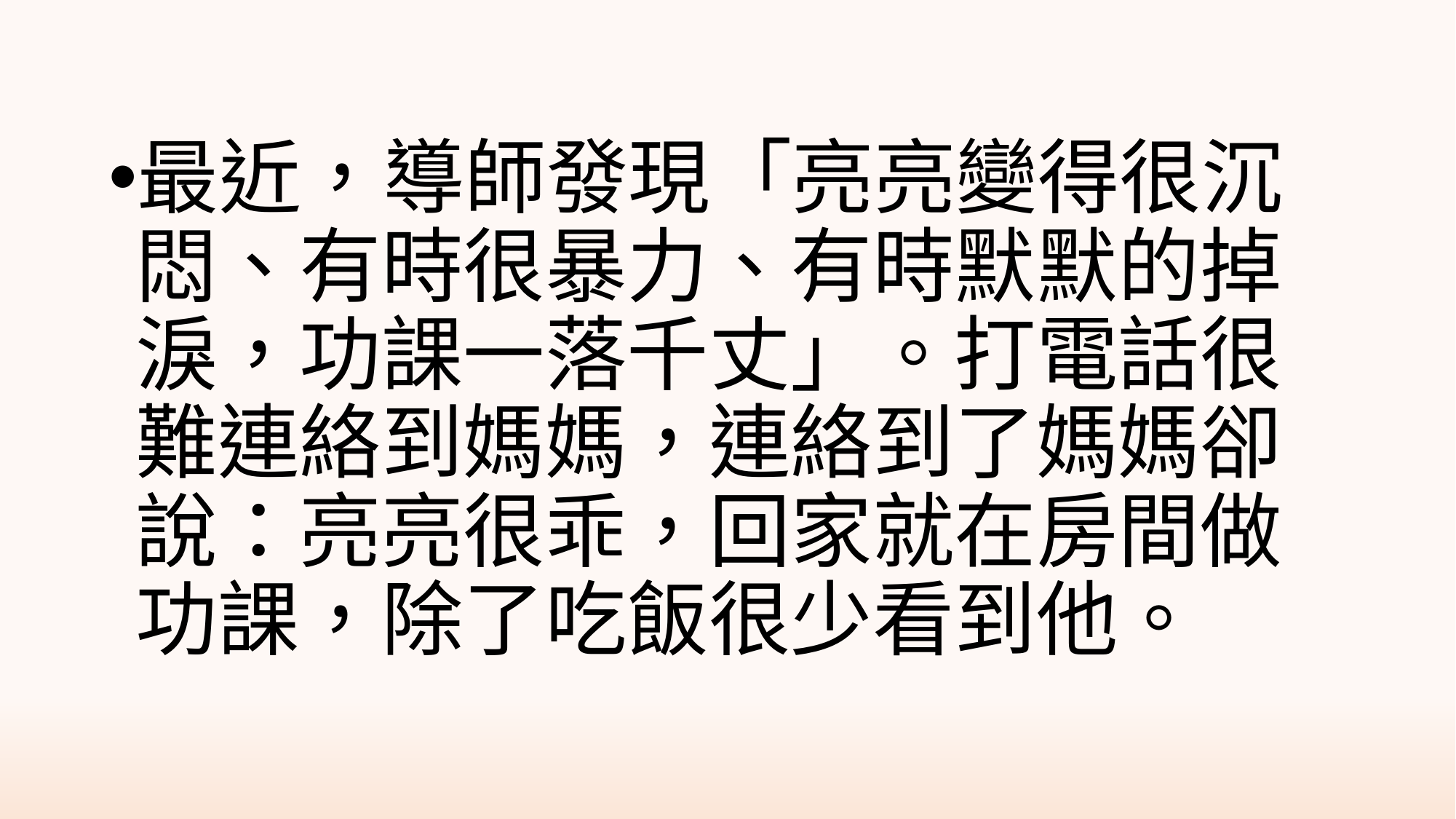

最近，導師發現「亮亮變得很沉悶、有時很暴力、有時默默的掉淚，功課一落千丈」。打電話很難連絡到媽媽，連絡到了媽媽卻說：亮亮很乖，回家就在房間做功課，除了吃飯很少看到他。